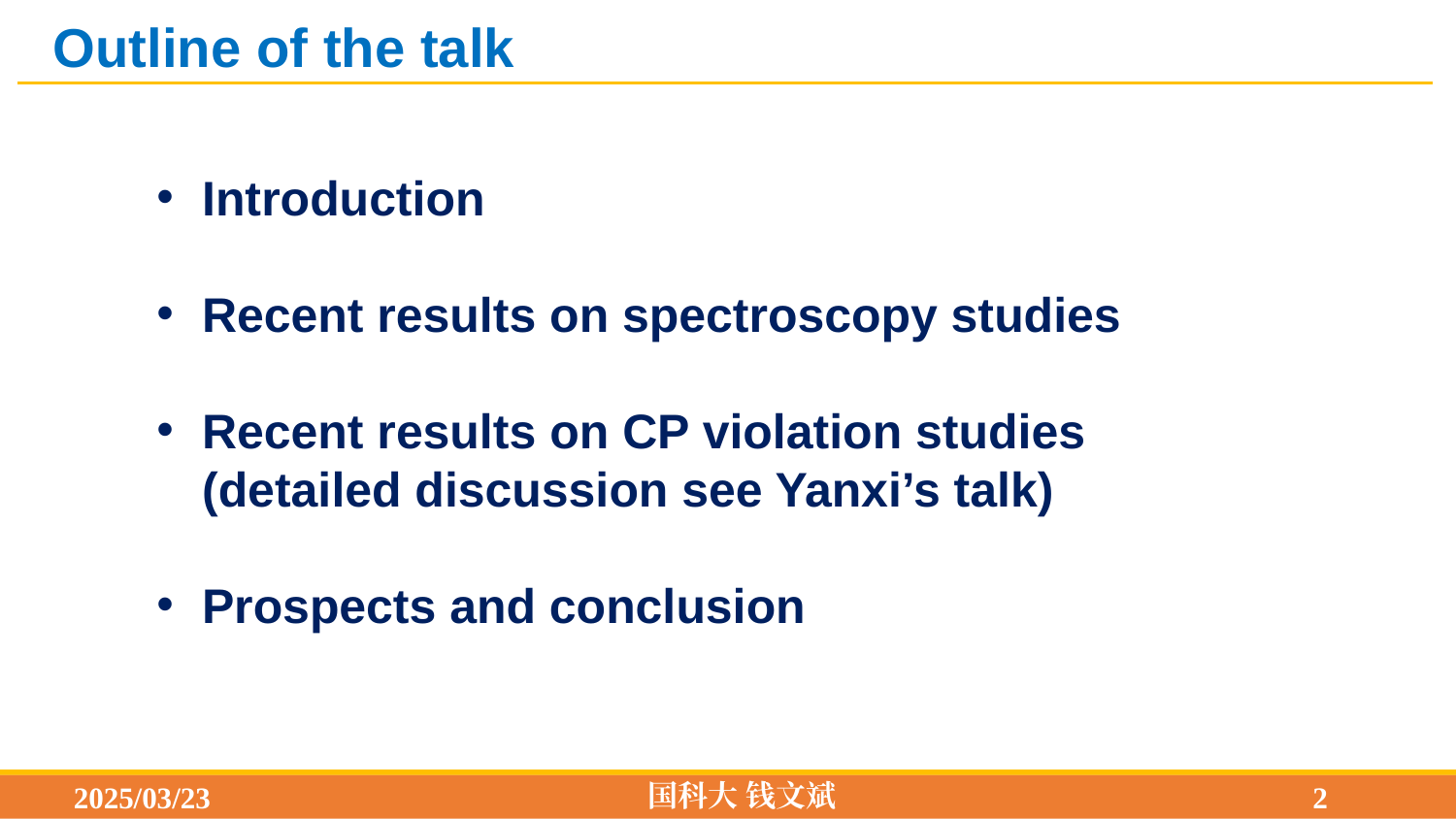

Outline of the talk

Introduction

Recent results on spectroscopy studies

Recent results on CP violation studies (detailed discussion see Yanxi’s talk)

Prospects and conclusion

国科大 钱文斌
2025/03/23
2